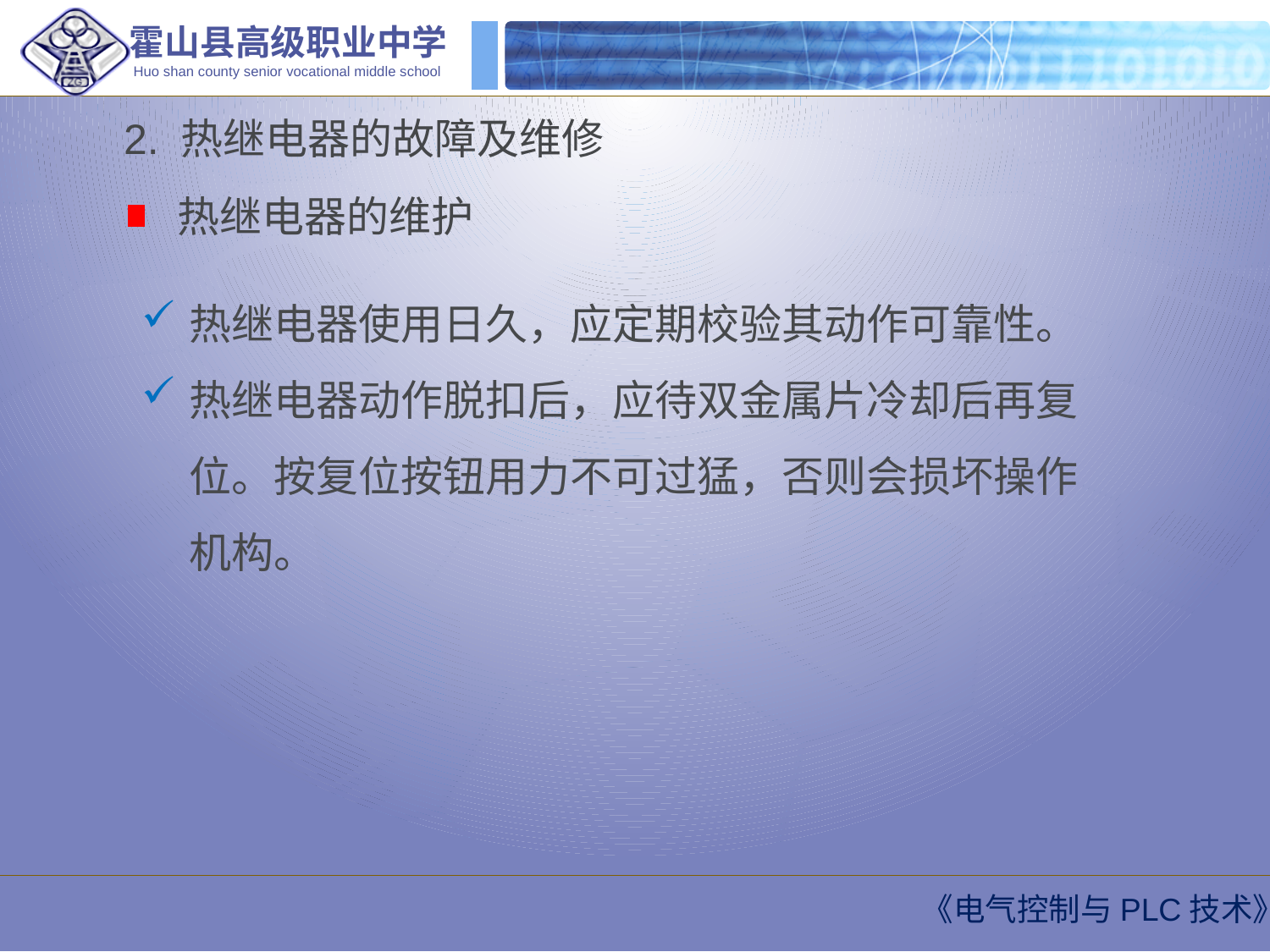

2. 热继电器的故障及维修
热继电器的维护

热继电器使用日久，应定期校验其动作可靠性。
热继电器动作脱扣后，应待双金属片冷却后再复位。按复位按钮用力不可过猛，否则会损坏操作机构。